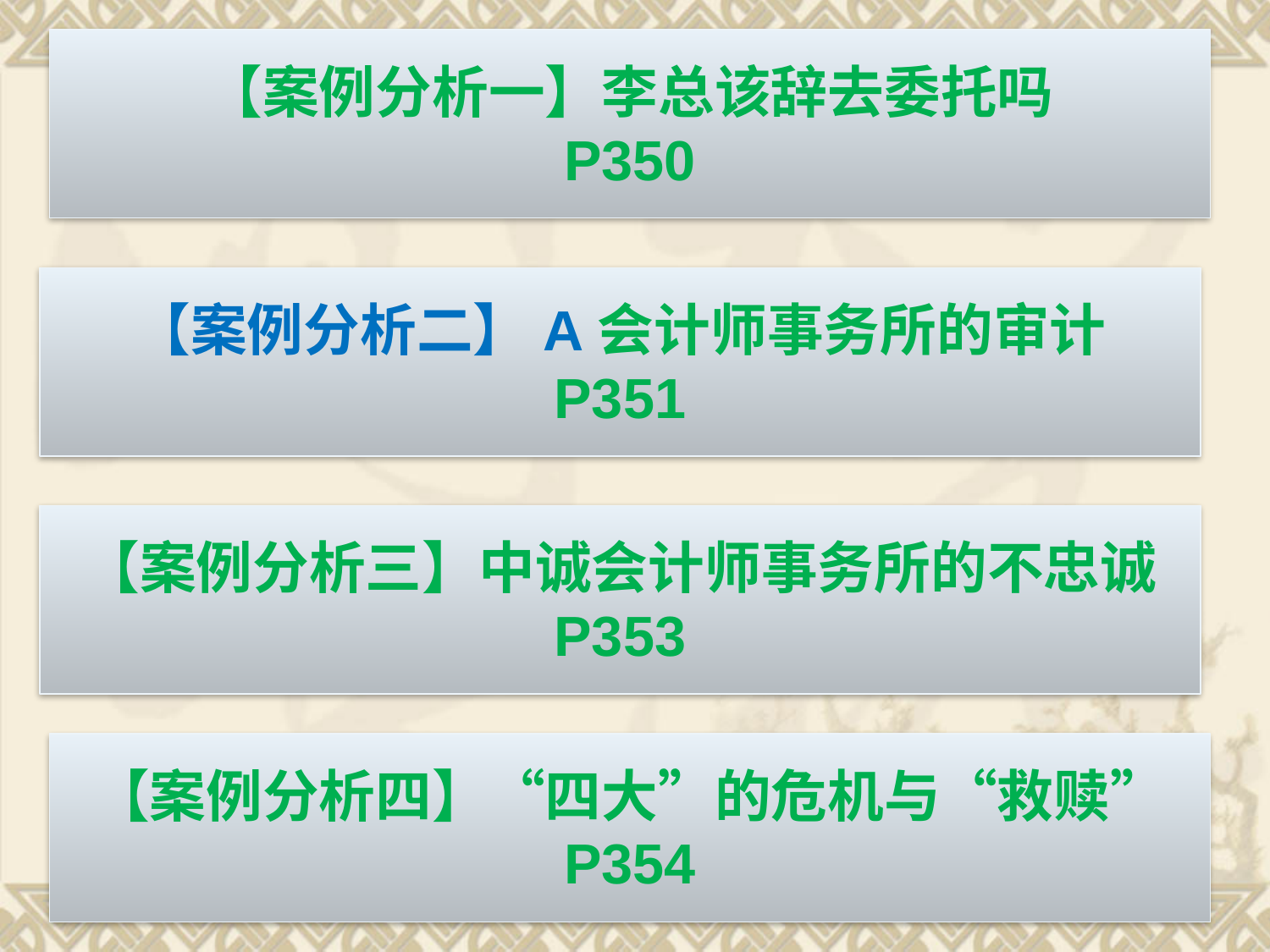

【案例分析一】李总该辞去委托吗
P350
【案例分析二】A会计师事务所的审计
P351
【案例分析三】中诚会计师事务所的不忠诚
P353
【案例分析四】“四大”的危机与“救赎”
P354